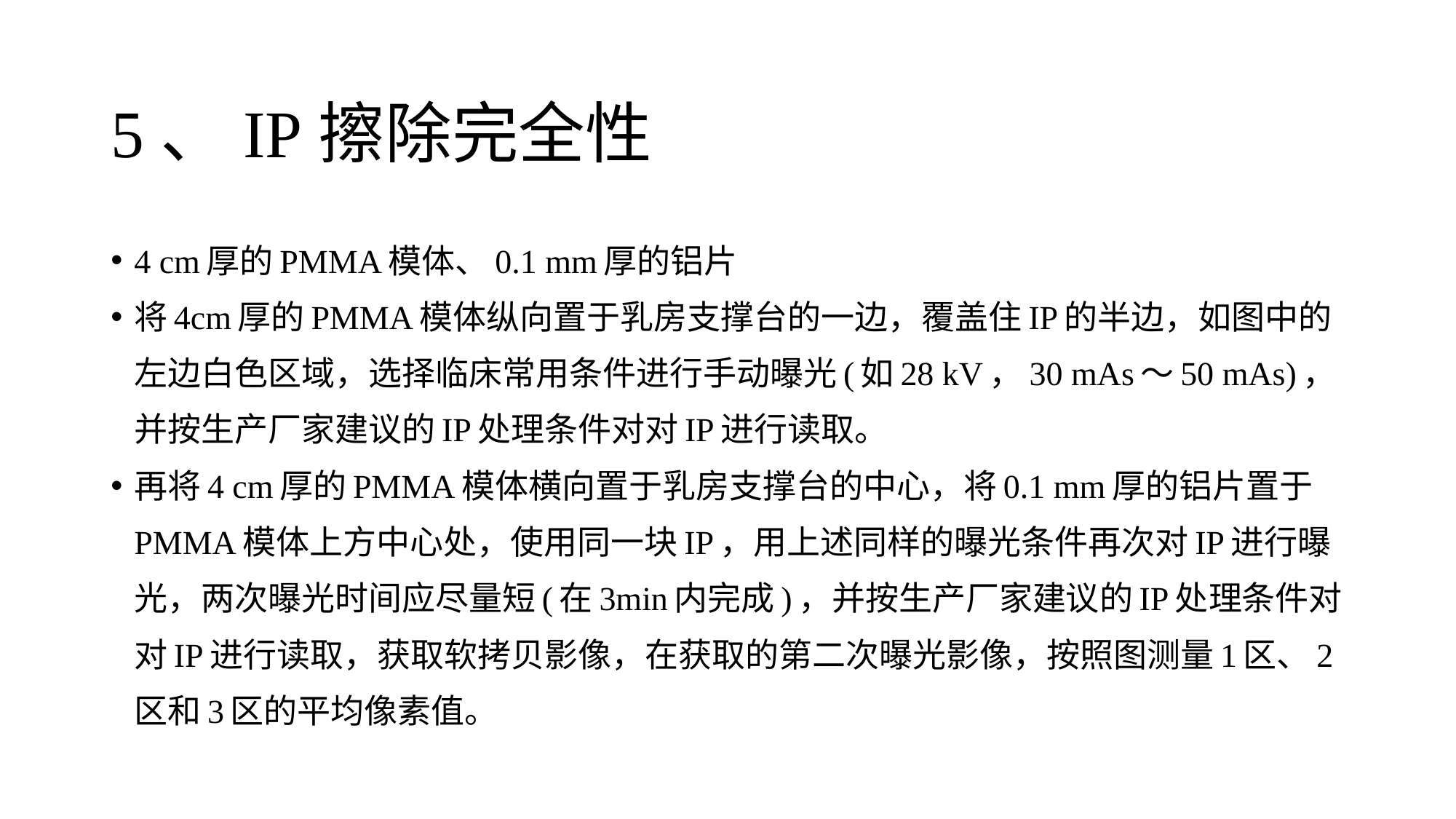

# 5、IP擦除完全性
4 cm厚的PMMA模体、0.1 mm厚的铝片
将4cm厚的PMMA模体纵向置于乳房支撑台的一边，覆盖住IP的半边，如图中的左边白色区域，选择临床常用条件进行手动曝光(如28 kV，30 mAs～50 mAs)，并按生产厂家建议的IP处理条件对对IP进行读取。
再将4 cm厚的PMMA模体横向置于乳房支撑台的中心，将0.1 mm厚的铝片置于PMMA模体上方中心处，使用同一块IP，用上述同样的曝光条件再次对IP进行曝光，两次曝光时间应尽量短(在3min内完成)，并按生产厂家建议的IP处理条件对对IP进行读取，获取软拷贝影像，在获取的第二次曝光影像，按照图测量1区、2区和3区的平均像素值。